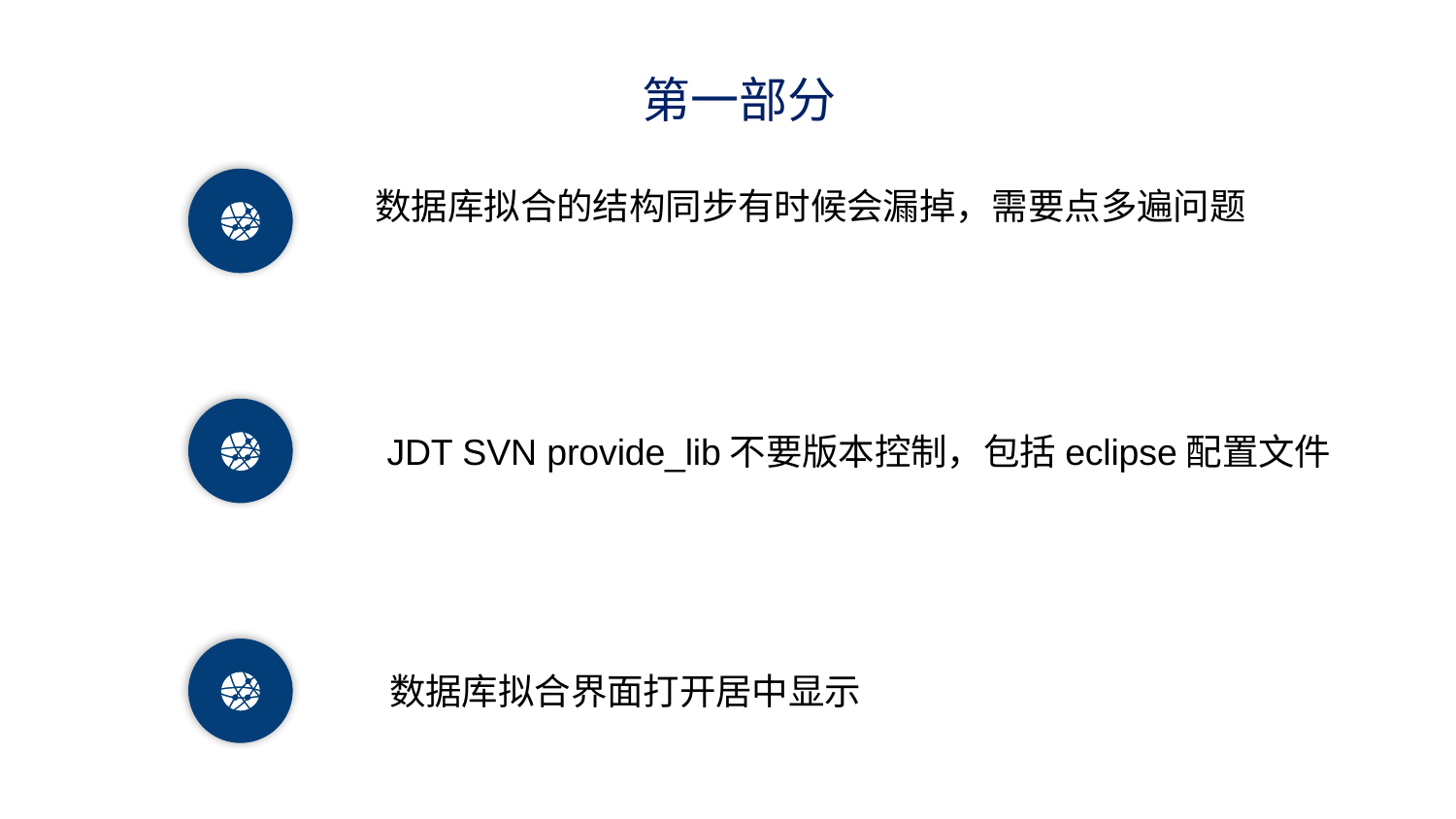

第一部分

数据库拟合的结构同步有时候会漏掉，需要点多遍问题

JDT SVN provide_lib不要版本控制，包括eclipse配置文件

数据库拟合界面打开居中显示